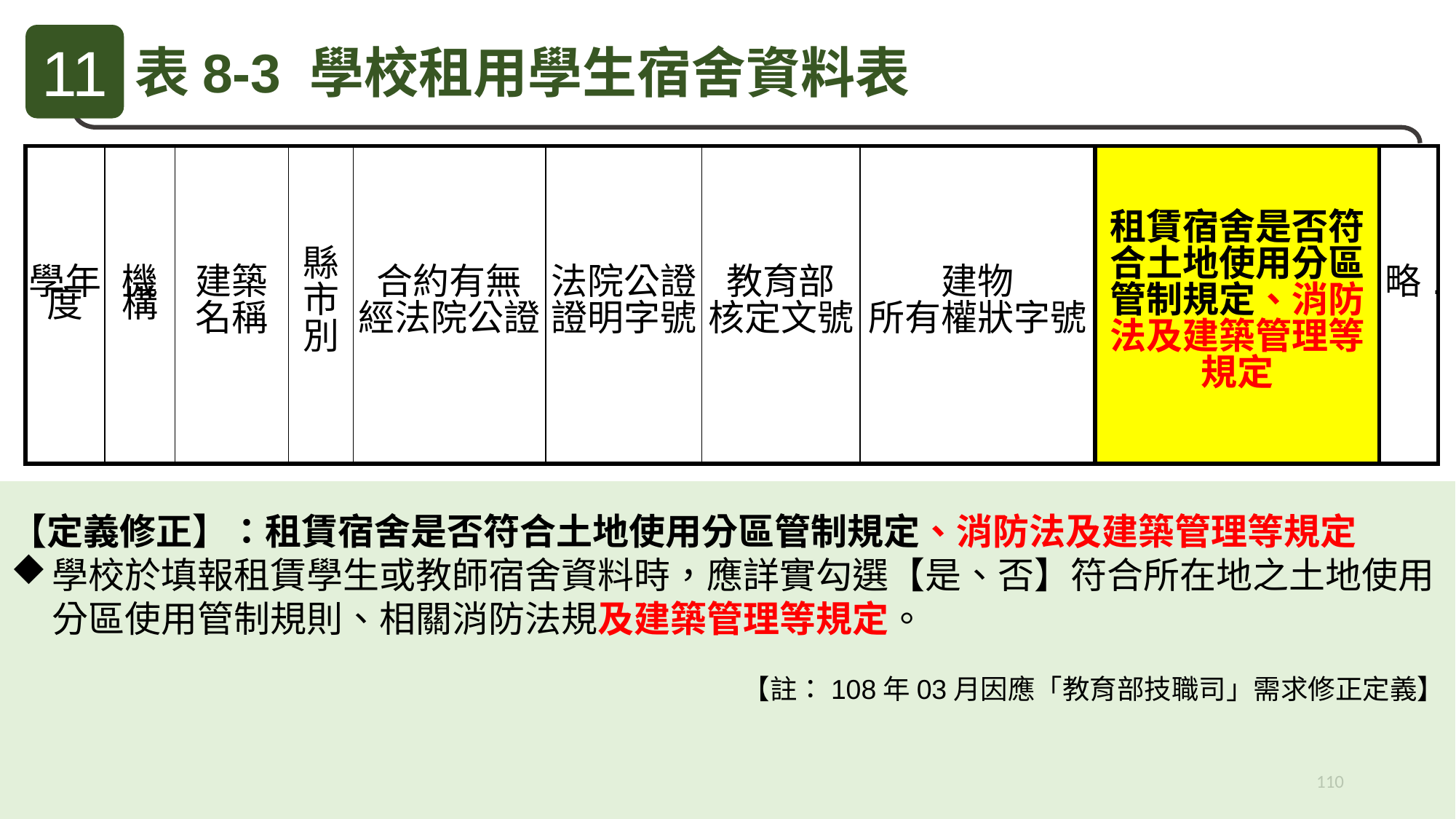

11
表8-3 學校租用學生宿舍資料表

| 學年度 | 機構 | 建築 名稱 | 縣市別 | 合約有無 經法院公證 | 法院公證證明字號 | 教育部 核定文號 | 建物 所有權狀字號 | 租賃宿舍是否符合土地使用分區管制規定、消防法及建築管理等規定 | 略. |
| --- | --- | --- | --- | --- | --- | --- | --- | --- | --- |
【定義修正】：租賃宿舍是否符合土地使用分區管制規定、消防法及建築管理等規定
學校於填報租賃學生或教師宿舍資料時，應詳實勾選【是、否】符合所在地之土地使用分區使用管制規則、相關消防法規及建築管理等規定。

【註：108年03月因應「教育部技職司」需求修正定義】

110